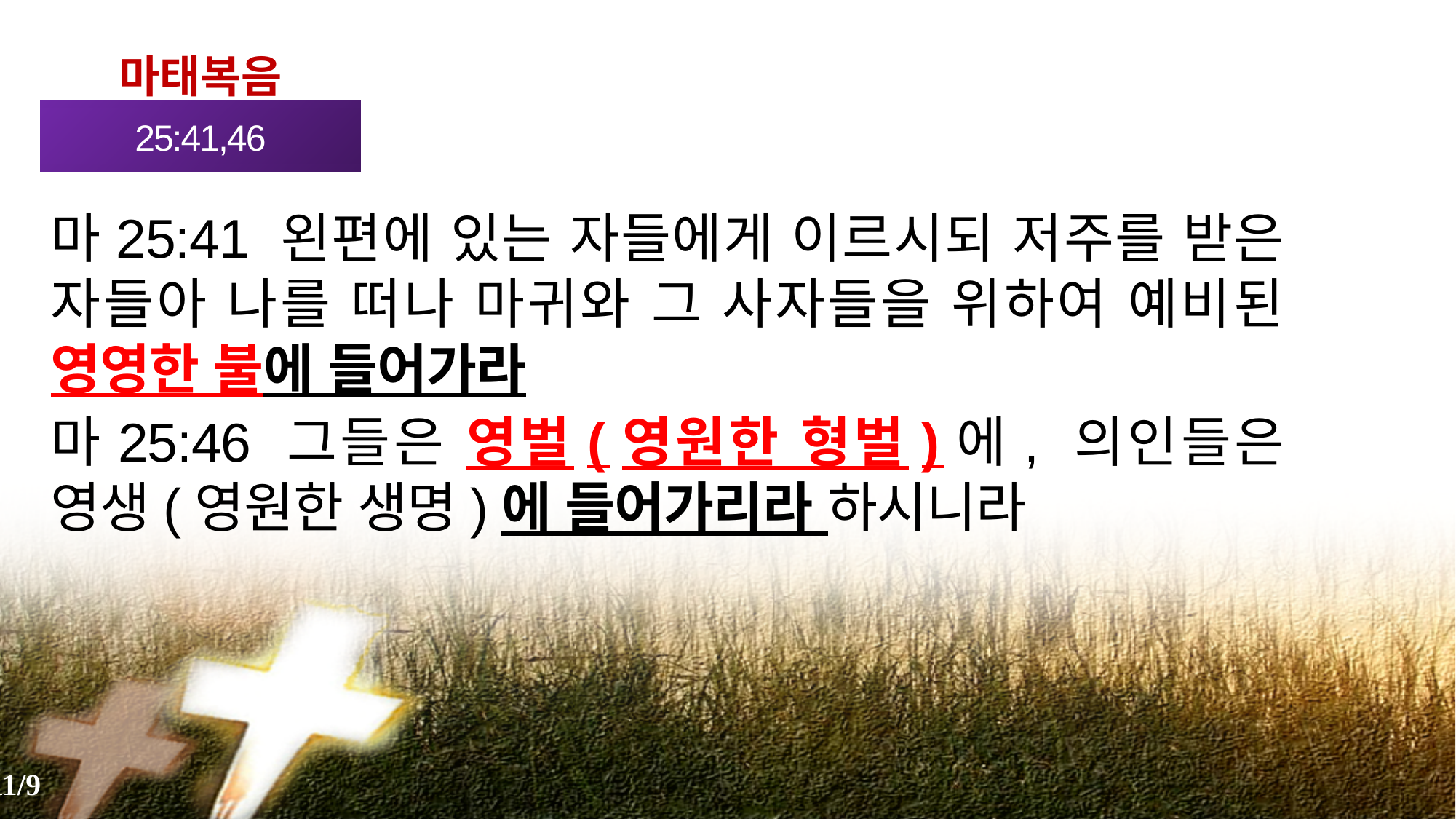

마태복음

25:41,46
마25:41 왼편에 있는 자들에게 이르시되 저주를 받은 자들아 나를 떠나 마귀와 그 사자들을 위하여 예비된 영영한 불에 들어가라
마25:46 그들은 영벌(영원한 형벌)에, 의인들은 영생(영원한 생명)에 들어가리라 하시니라